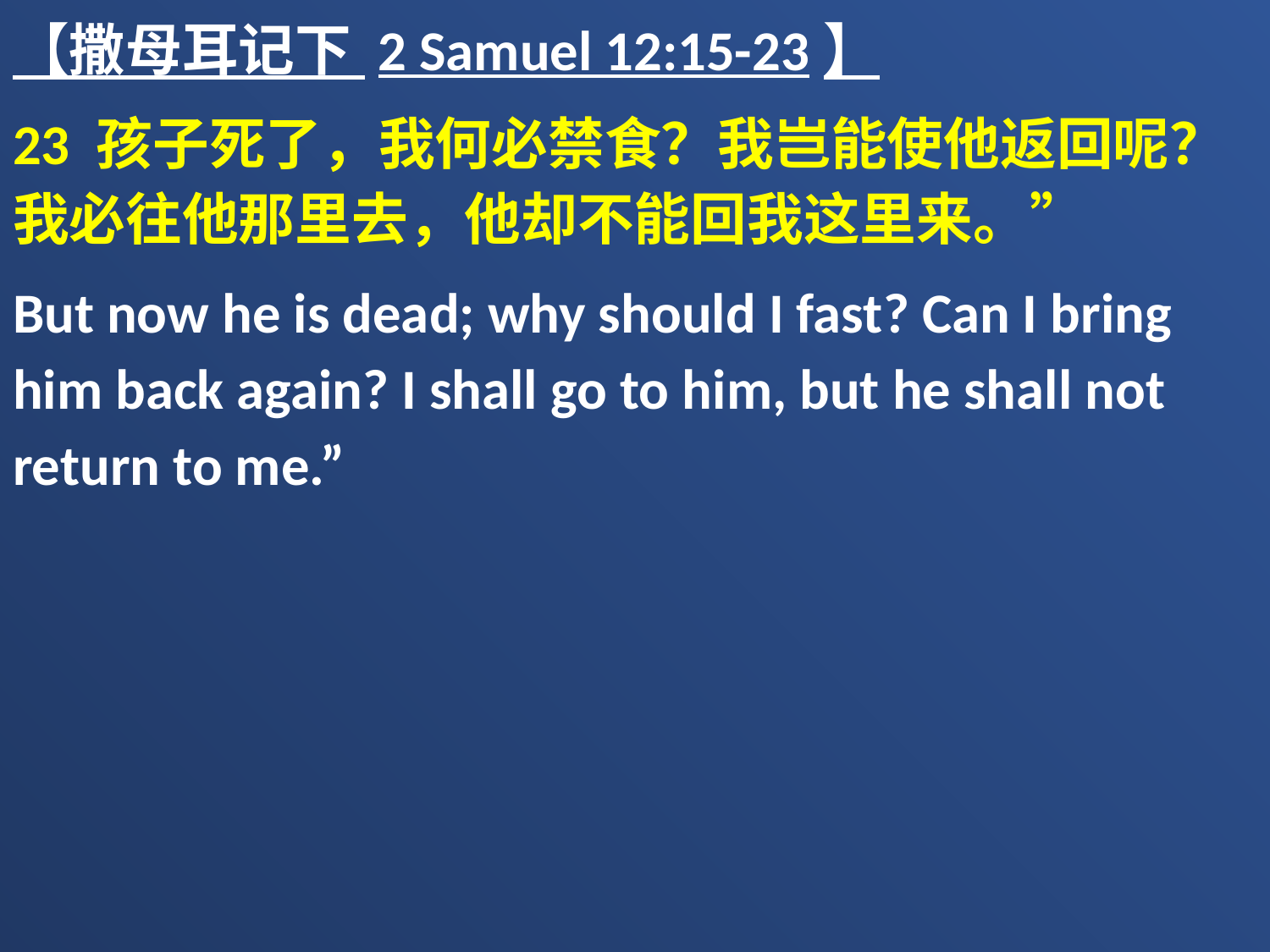

【撒母耳记下 2 Samuel 12:15-23】
23 孩子死了，我何必禁食？我岂能使他返回呢？我必往他那里去，他却不能回我这里来。”
But now he is dead; why should I fast? Can I bring him back again? I shall go to him, but he shall not return to me.”